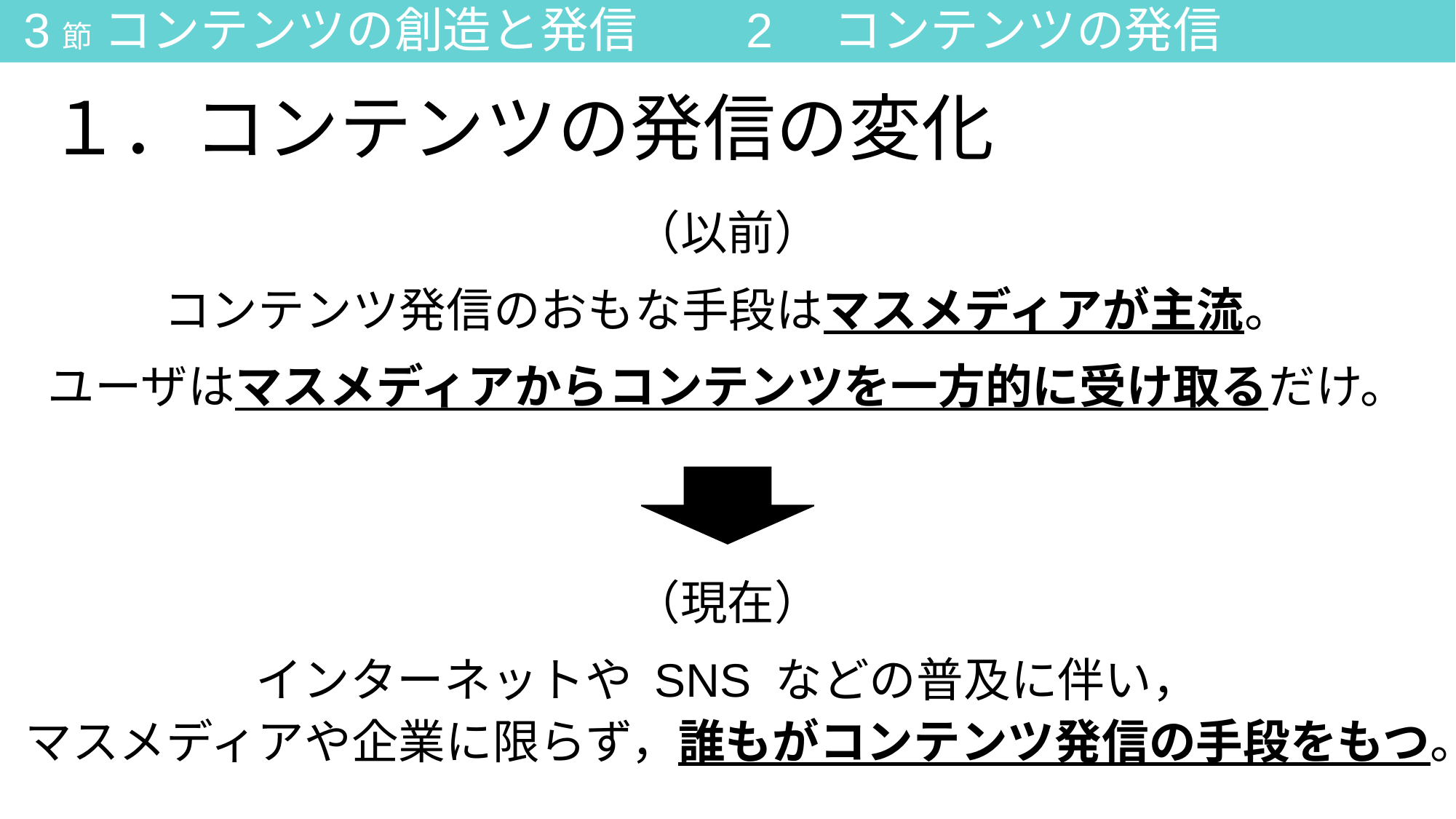

3節 コンテンツの創造と発信　　2　コンテンツの発信
# １．コンテンツの発信の変化
（以前）
コンテンツ発信のおもな手段はマスメディアが主流。
ユーザはマスメディアからコンテンツを一方的に受け取るだけ。

（現在）
インターネットや SNS などの普及に伴い，
マスメディアや企業に限らず，誰もがコンテンツ発信の手段をもつ。